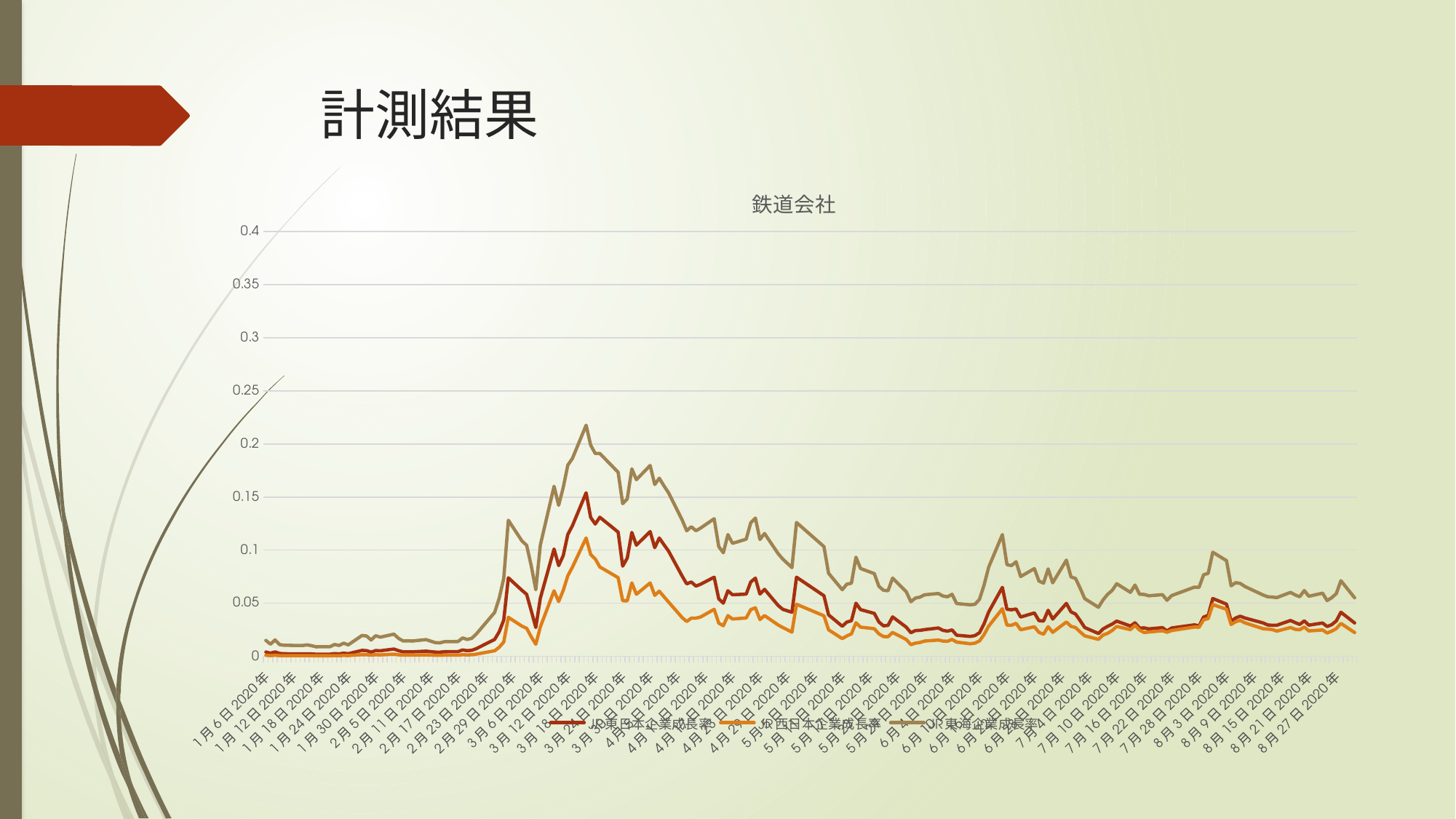

# 計測結果

### Chart: 鉄道会社

| Category | JR東日本企業成長率 | JR西日本企業成長率 | JR東海企業成長率 |
|---|---|---|---|
| 43836 | 0.004142274783431516 | 0.0010703200802403858 | 0.015067137848525166 |
| 43837 | 0.003016857419523012 | 0.0007415794746204623 | 0.011521169703250036 |
| 43838 | 0.004226963857408308 | 0.0010881304758163513 | 0.015550986251238682 |
| 43839 | 0.0028045269188639466 | 0.0007263809184577439 | 0.01109251841710473 |
| 43840 | 0.0025158281329406566 | 0.0006831297669885359 | 0.010481837122891972 |
| 43844 | 0.0023677645669732024 | 0.000665382769485234 | 0.010241136228971394 |
| 43845 | 0.002466508679721886 | 0.0007060358832170799 | 0.010845732707064817 |
| 43846 | 0.002335690698580853 | 0.0006740501764792049 | 0.01007196527040719 |
| 43847 | 0.0020508310724529004 | 0.0006148754521148873 | 0.009057590041331257 |
| 43850 | 0.00208986370507068 | 0.0006085416543609895 | 0.009129556658302947 |
| 43851 | 0.0026315305908612215 | 0.0007497529057587982 | 0.011204950255377396 |
| 43852 | 0.0023652375073099567 | 0.0006913488666644995 | 0.010349975475653686 |
| 43853 | 0.0030121492826702674 | 0.0008746516334332792 | 0.01248026795385865 |
| 43854 | 0.0025723912523790745 | 0.0007598412045721225 | 0.0108330589235022 |
| 43857 | 0.005695688463626944 | 0.0016697031213084453 | 0.01967808355425356 |
| 43858 | 0.0054185558606522745 | 0.00161562943028597 | 0.019253885841223964 |
| 43859 | 0.0040070707243901865 | 0.0012184899337259942 | 0.015474302084968857 |
| 43860 | 0.0055070417780076755 | 0.0015808911193101332 | 0.019493595520288867 |
| 43861 | 0.005290227087408524 | 0.001442468420002315 | 0.0180956284136332 |
| 43864 | 0.006935967940515132 | 0.0021604373614259446 | 0.020988462632463182 |
| 43865 | 0.005366953612716299 | 0.001499096012766602 | 0.016940382096349585 |
| 43866 | 0.004328777280997614 | 0.0012733509471350769 | 0.014552162725532653 |
| 43867 | 0.004351508306892179 | 0.0012363176106924207 | 0.014664836321613165 |
| 43868 | 0.004275352805850881 | 0.0011853363174108265 | 0.014481225830498224 |
| 43871 | 0.004960018285291856 | 0.001431988770028027 | 0.01582629848600368 |
| 43873 | 0.004027517716910805 | 0.0011215782067538723 | 0.01298469248884313 |
| 43874 | 0.003977724898837057 | 0.0010815597931486656 | 0.012754836159028402 |
| 43875 | 0.004373356352001089 | 0.001191990410971616 | 0.013871482592064586 |
| 43878 | 0.004537436589841677 | 0.00118916332776612 | 0.014005375613539687 |
| 43879 | 0.006049253483045038 | 0.001569990677692312 | 0.01738184604728874 |
| 43880 | 0.0053645251756154 | 0.0014184057603529516 | 0.016005933282779515 |
| 43881 | 0.005782951117252404 | 0.001558149437436138 | 0.017068122271727694 |
| 43882 | 0.007272118161188386 | 0.0021331077275834557 | 0.021100820767647094 |
| 43886 | 0.015994456002207415 | 0.005309624316020402 | 0.04138120455671877 |
| 43887 | 0.023169767953714587 | 0.008579798566479294 | 0.05467919664203057 |
| 43888 | 0.03425065187759994 | 0.013590226040503786 | 0.07349485870394429 |
| 43889 | 0.07402345452384919 | 0.03678335808850468 | 0.12816423457180545 |
| 43892 | 0.062138739021002656 | 0.02842694861306708 | 0.10857795828658698 |
| 43893 | 0.0584330533331705 | 0.02647848973132179 | 0.10461809003768635 |
| 43894 | 0.042982250209112664 | 0.018470229867199817 | 0.08528903732237252 |
| 43895 | 0.027173406352149057 | 0.011440122041237963 | 0.0627728602060404 |
| 43896 | 0.05491239393775567 | 0.02780630171681879 | 0.10490648920776188 |
| 43899 | 0.10110267439297684 | 0.061756875380134 | 0.16014161048626419 |
| 43900 | 0.08550880774021902 | 0.051693814251421846 | 0.1422082032716349 |
| 43901 | 0.0947885473219211 | 0.06208752072380673 | 0.158947418404591 |
| 43902 | 0.11482372127520352 | 0.07591697084840594 | 0.1800789278828947 |
| 43903 | 0.12291623532387283 | 0.08391632562727697 | 0.18626257634266283 |
| 43906 | 0.15400452634131484 | 0.11145176045854104 | 0.21759493360645807 |
| 43907 | 0.13081400920090583 | 0.09595125542582583 | 0.19889019224436474 |
| 43908 | 0.12461203271236419 | 0.0917234340889163 | 0.19099447910622444 |
| 43909 | 0.1309843059652816 | 0.08419736348691603 | 0.19104604685523635 |
| 43913 | 0.11703905316260124 | 0.07415489401260947 | 0.17339922946546357 |
| 43914 | 0.08497765989207903 | 0.05243089831577135 | 0.14379591999204158 |
| 43915 | 0.0925514200037603 | 0.05234467190359766 | 0.14825152256275204 |
| 43916 | 0.11670675388091034 | 0.06917957681327268 | 0.17655272303162214 |
| 43917 | 0.10471854204731988 | 0.05850603818532489 | 0.1663933613210285 |
| 43920 | 0.11750834555409242 | 0.06917752605808297 | 0.1797304622637806 |
| 43921 | 0.10238447023818059 | 0.057506697869914025 | 0.16181499279713268 |
| 43922 | 0.11146923795941868 | 0.06139945780227082 | 0.16778236229932594 |
| 43923 | 0.1052746473391676 | 0.056317750508023394 | 0.16075024856561987 |
| 43924 | 0.09934785500223788 | 0.05132039190820966 | 0.15420370993552573 |
| 43927 | 0.07562976886292086 | 0.036579741690696735 | 0.12843057656780862 |
| 43928 | 0.06827281070803724 | 0.03285472566100472 | 0.11825213504020621 |
| 43929 | 0.07006301624212584 | 0.0359847973073043 | 0.1221289511673343 |
| 43930 | 0.06621523271179307 | 0.03602831100663729 | 0.11830324677511049 |
| 43931 | 0.06788161603024247 | 0.037043710391294955 | 0.12070874988960405 |
| 43934 | 0.0745822664758312 | 0.04429313806471681 | 0.1295717476056086 |
| 43935 | 0.054140731347538884 | 0.03128968145831115 | 0.10330516155616598 |
| 43936 | 0.05010967883537054 | 0.028884340965374768 | 0.09758734606615249 |
| 43937 | 0.06183305218979313 | 0.038401074454693665 | 0.11464530118841061 |
| 43938 | 0.05801610025687133 | 0.03518214522972073 | 0.10646497558551841 |
| 43941 | 0.05863551258113475 | 0.03616181980278066 | 0.11032220386514903 |
| 43942 | 0.07006064259117166 | 0.044048331228024824 | 0.1257847795239996 |
| 43943 | 0.07365864602947189 | 0.04576902950286913 | 0.130238205818902 |
| 43944 | 0.05869630923269826 | 0.034647333422826825 | 0.11003438229405331 |
| 43945 | 0.06312862477418063 | 0.03842719109894027 | 0.11570861207199426 |
| 43948 | 0.04789797189298286 | 0.02956866139650507 | 0.09659256356215663 |
| 43949 | 0.04435925654389717 | 0.027188749674272036 | 0.09163513098236459 |
| 43951 | 0.04155155954548292 | 0.022890054974893558 | 0.0835993904091972 |
| 43952 | 0.07457658002282153 | 0.04909931651102871 | 0.1260812242488292 |
| 43958 | 0.05711159403169162 | 0.03821116993865035 | 0.10334319296500104 |
| 43959 | 0.039157709892502626 | 0.025081726993718436 | 0.07827065950018436 |
| 43962 | 0.02839757640629663 | 0.016713128721311695 | 0.06278255018377256 |
| 43963 | 0.03235563567989229 | 0.01929239380992912 | 0.06800633682564138 |
| 43964 | 0.033523476850591184 | 0.021196148315335638 | 0.06889334968943849 |
| 43965 | 0.05011705766562236 | 0.03169205444892856 | 0.09340886664094597 |
| 43966 | 0.04405760212712435 | 0.02755855303261852 | 0.08278098672972009 |
| 43969 | 0.0404827019614797 | 0.026096429819093225 | 0.07790292511049537 |
| 43970 | 0.03242046303953621 | 0.02122837011244158 | 0.06594106002605801 |
| 43971 | 0.02879313709382421 | 0.01866751371596117 | 0.06227311093912402 |
| 43972 | 0.029217354159449812 | 0.018544096521801195 | 0.0618270689800623 |
| 43973 | 0.03718091206650945 | 0.02254450080491343 | 0.07368222762921699 |
| 43976 | 0.027499876424986962 | 0.015962939271181652 | 0.060806319311874586 |
| 43977 | 0.022311348077946012 | 0.011045834827701849 | 0.05149142992415054 |
| 43978 | 0.02432059263790426 | 0.0125364792597502 | 0.05496184732312302 |
| 43979 | 0.02453115971808005 | 0.013123100865376356 | 0.05582799049386666 |
| 43980 | 0.02523085461277454 | 0.014451044811766544 | 0.057997896317058824 |
| 43983 | 0.026759626923237956 | 0.015414632368742867 | 0.059218634654449764 |
| 43984 | 0.02454158639863709 | 0.014458635253481239 | 0.056804002795591155 |
| 43985 | 0.023743955744142144 | 0.014262446916384262 | 0.056153855238087975 |
| 43986 | 0.024944975298163558 | 0.016006730821069667 | 0.05850968696708112 |
| 43987 | 0.019955838729135485 | 0.013467471470551879 | 0.049773051148629587 |
| 43990 | 0.018829587031515518 | 0.011918906831851468 | 0.048568870240805244 |
| 43991 | 0.01960005646237871 | 0.012518694449641588 | 0.04907960252636971 |
| 43992 | 0.02231396824646143 | 0.014517755422890369 | 0.0537292795395227 |
| 43993 | 0.030751366437707584 | 0.02055500243558595 | 0.06712011396739442 |
| 43994 | 0.04180108880977444 | 0.028505869317603145 | 0.08397494559277492 |
| 43997 | 0.06505246527688469 | 0.04483752167395781 | 0.11467095583110695 |
| 43998 | 0.04431033293004568 | 0.029439422846273836 | 0.0863764291405202 |
| 43999 | 0.04391540432705607 | 0.029286150076575368 | 0.08550159395981141 |
| 44000 | 0.04466216436531932 | 0.031121610398460512 | 0.08912262938984392 |
| 44001 | 0.03708319739436067 | 0.02512843516877462 | 0.0751987173630917 |
| 44004 | 0.040954119249121096 | 0.027876982723604893 | 0.08262970141360039 |
| 44005 | 0.03362452724231716 | 0.02270771117066321 | 0.0709342061399945 |
| 44006 | 0.0332686191148491 | 0.02085782017757508 | 0.06902409289681165 |
| 44007 | 0.043424398774653226 | 0.02796859860063711 | 0.08236677236505559 |
| 44008 | 0.035152906450226944 | 0.022700048309234565 | 0.06929620514938148 |
| 44011 | 0.04989350757614894 | 0.03242002236424234 | 0.09060256145874539 |
| 44012 | 0.041869810287959844 | 0.028272638670042045 | 0.07481205644378415 |
| 44013 | 0.03988142652699817 | 0.02714381987238086 | 0.07336477528381861 |
| 44014 | 0.03375047175985353 | 0.023081738108730272 | 0.06431211460975408 |
| 44015 | 0.027167165274794545 | 0.019382192904606996 | 0.054379420841273604 |
| 44018 | 0.021578016366209804 | 0.016091672656653327 | 0.046224772575823955 |
| 44019 | 0.02580520137853622 | 0.020092023585867216 | 0.05312113068497217 |
| 44020 | 0.02827406424032048 | 0.021731034971701882 | 0.058451953688829654 |
| 44021 | 0.030442510699198358 | 0.02443343642799469 | 0.062094906130725915 |
| 44022 | 0.03325793488785806 | 0.028182112073248115 | 0.0684273882984809 |
| 44025 | 0.028623057427278633 | 0.02523811347842082 | 0.06032468589669558 |
| 44026 | 0.031601916032449696 | 0.029136043140229394 | 0.06713110116824555 |
| 44027 | 0.02675800582405405 | 0.02479812971350869 | 0.05853869337342402 |
| 44028 | 0.026829837278476414 | 0.022458300356963716 | 0.05833473137296274 |
| 44029 | 0.025895526316862063 | 0.0229618437362798 | 0.05706635774272648 |
| 44032 | 0.027063736344193946 | 0.024165879821245007 | 0.05812981859637732 |
| 44033 | 0.02399115782203378 | 0.022754467083013315 | 0.052839344757557215 |
| 44034 | 0.026750941646193915 | 0.024378830420643167 | 0.05729404329165879 |
| 44039 | 0.02971283866707388 | 0.02764133810168647 | 0.06521585608052707 |
| 44040 | 0.028706906185382144 | 0.027461659892383965 | 0.06500509785321858 |
| 44041 | 0.03703936993988878 | 0.03451023693215264 | 0.07687803580938848 |
| 44042 | 0.038581492067347394 | 0.03571974299549877 | 0.07822608720891709 |
| 44043 | 0.05449861153126439 | 0.048773535874042595 | 0.09806721823118196 |
| 44046 | 0.049214655103614856 | 0.04439097128721754 | 0.09014506757436386 |
| 44047 | 0.033293268234314485 | 0.030089567320166353 | 0.06645755863523602 |
| 44048 | 0.036147413720884626 | 0.03265993857132579 | 0.06938354285326098 |
| 44049 | 0.03788469852626822 | 0.03391500397332706 | 0.06874913735119907 |
| 44050 | 0.036176577281825495 | 0.03160266644262001 | 0.06585551570642999 |
| 44054 | 0.03152215411650193 | 0.026083492294754575 | 0.05780182676343394 |
| 44055 | 0.029659994781888334 | 0.025679804149660448 | 0.05617094760920067 |
| 44056 | 0.029276781623686188 | 0.02529428536231628 | 0.05585876526059695 |
| 44057 | 0.02934676907637902 | 0.02379710818553486 | 0.05536031522519153 |
| 44060 | 0.033797912457605966 | 0.027190108256990128 | 0.0602581319989552 |
| 44061 | 0.03186191793602905 | 0.025503547613333767 | 0.057846432663697135 |
| 44062 | 0.03012721266438958 | 0.02511603622310977 | 0.05617811518806445 |
| 44063 | 0.03345587240248541 | 0.027700180346009406 | 0.06198317248722243 |
| 44064 | 0.029401537421206103 | 0.023999991923241804 | 0.056625335049077435 |
| 44067 | 0.031461277981461144 | 0.02489316822068909 | 0.059529098915954363 |
| 44068 | 0.028114751991898928 | 0.02206531126649663 | 0.05254670499183607 |
| 44069 | 0.02987528144205795 | 0.02380220425978204 | 0.05528414540522637 |
| 44070 | 0.03340929991551539 | 0.026202796465281963 | 0.05912608031310662 |
| 44071 | 0.041583330493844675 | 0.031062402058062814 | 0.07122057305754155 |
| 44074 | 0.03147383916286111 | 0.022461705023851777 | 0.055196618934557365 |